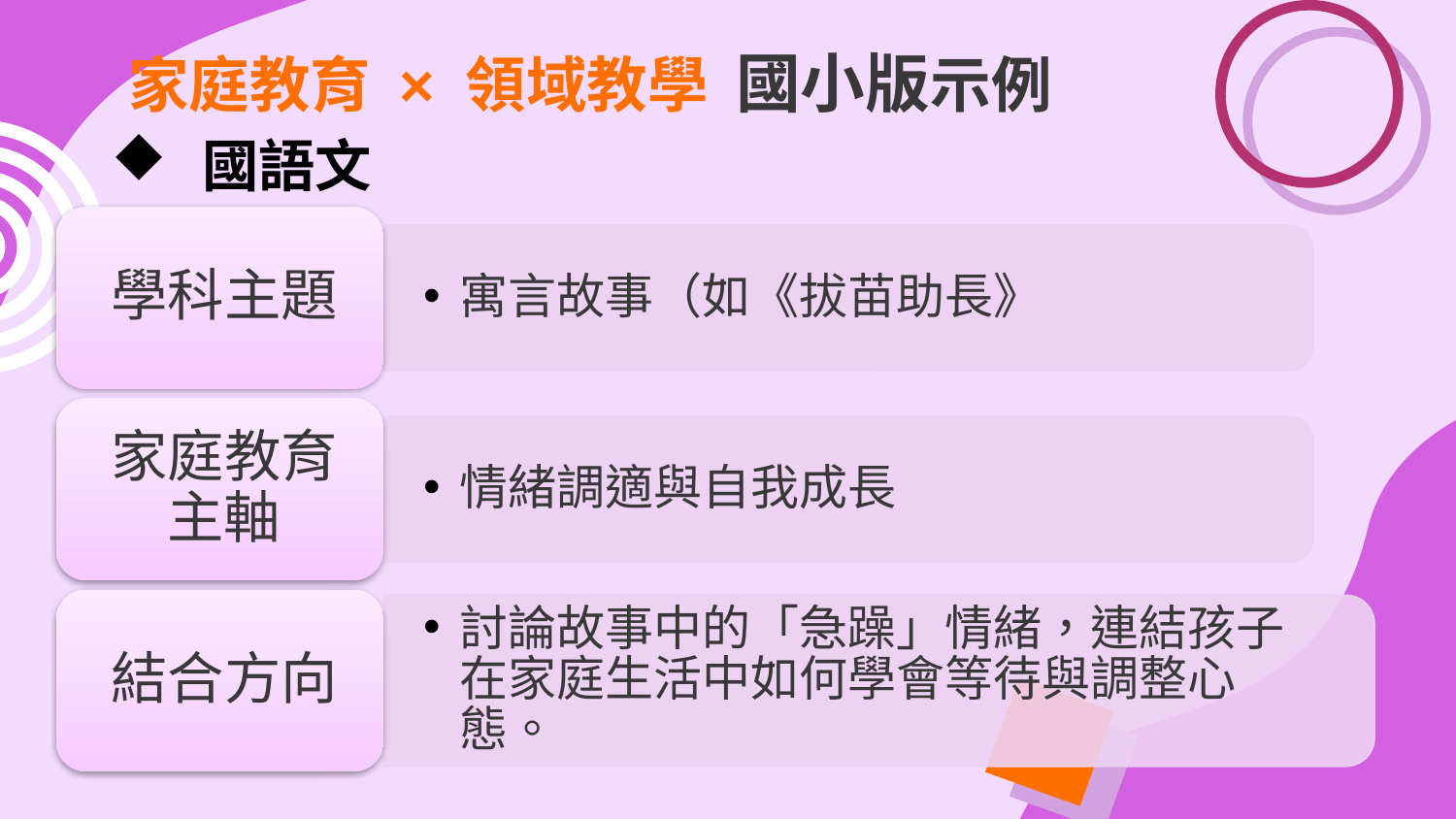

# 家庭教育 × 領域教學  國小版示例
國語文
寓言故事（如《拔苗助長》
學科主題
情緒調適與自我成長
家庭教育主軸
討論故事中的「急躁」情緒，連結孩子在家庭生活中如何學會等待與調整心態。
結合方向